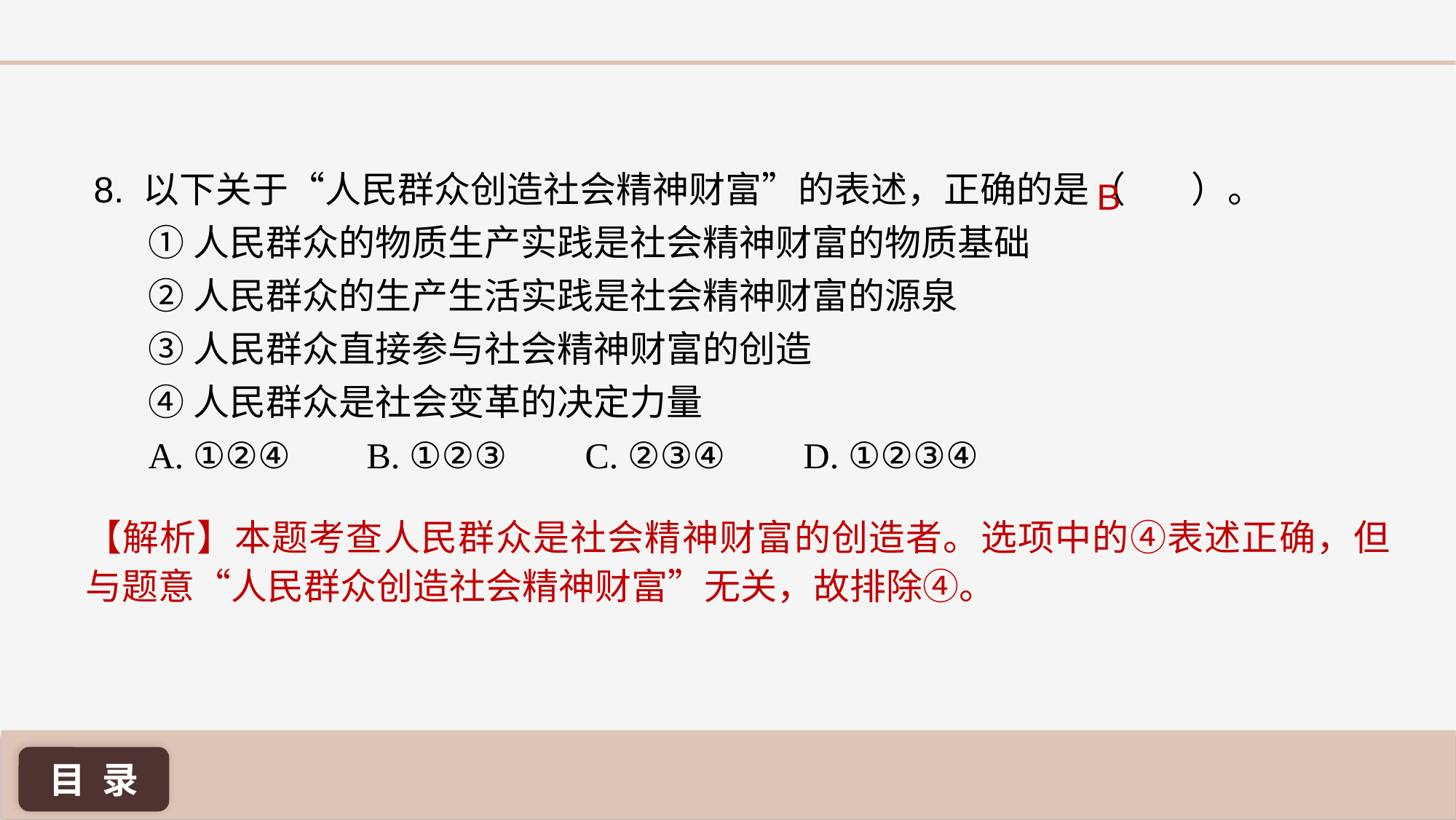

B
8. 以下关于“人民群众创造社会精神财富”的表述，正确的是（        ）。
①人民群众的物质生产实践是社会精神财富的物质基础
②人民群众的生产生活实践是社会精神财富的源泉
③人民群众直接参与社会精神财富的创造
④人民群众是社会变革的决定力量
A. ①②④ 	B. ①②③ 	C. ②③④ 	D. ①②③④
【解析】本题考查人民群众是社会精神财富的创造者。选项中的④表述正确，但与题意“人民群众创造社会精神财富”无关，故排除④。